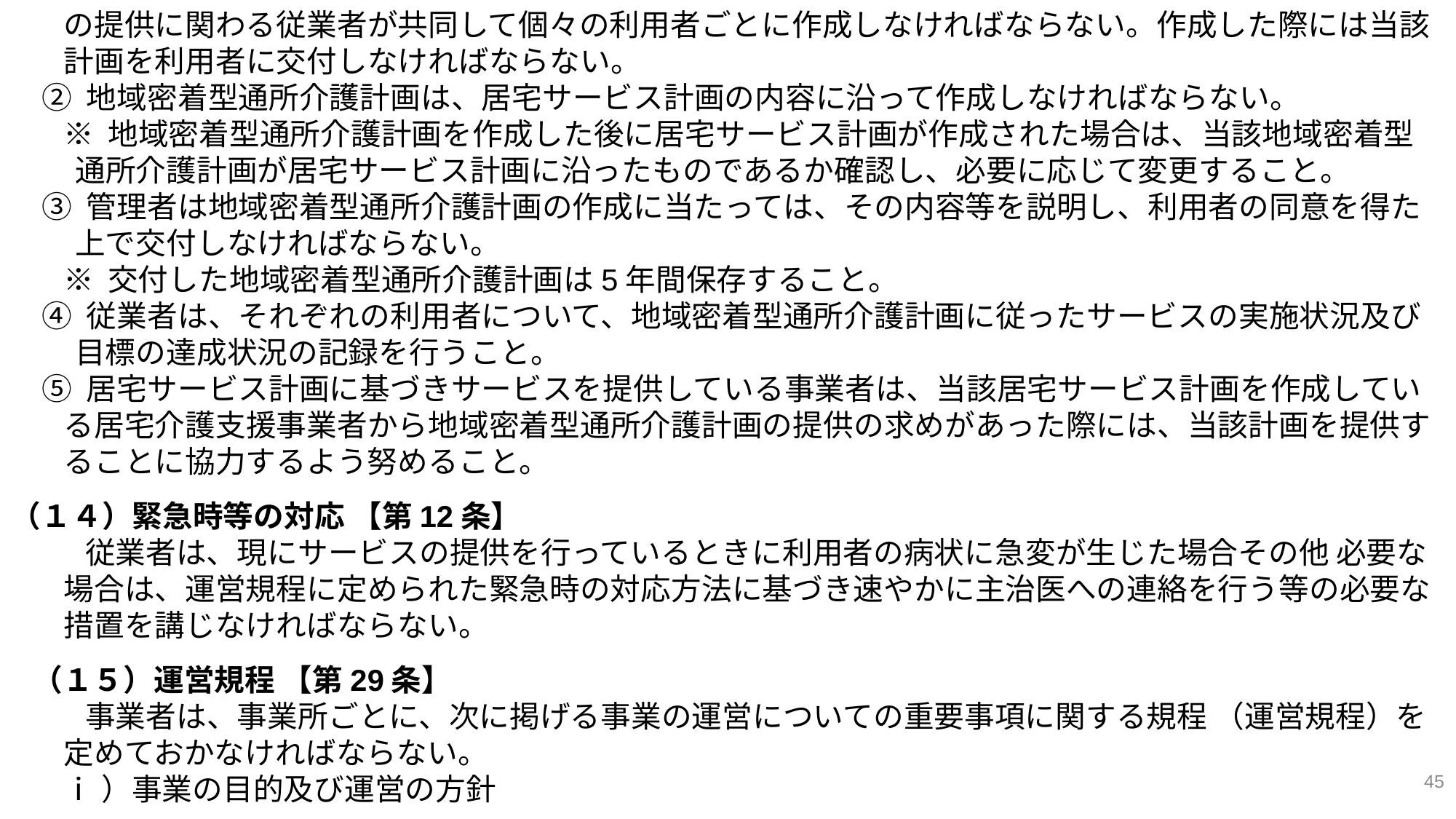

の提供に関わる従業者が共同して個々の利用者ごとに作成しなければならない。作成した際には当該
計画を利用者に交付しなければならない。
② 地域密着型通所介護計画は、居宅サービス計画の内容に沿って作成しなければならない。
※ 地域密着型通所介護計画を作成した後に居宅サービス計画が作成された場合は、当該地域密着型通所介護計画が居宅サービス計画に沿ったものであるか確認し、必要に応じて変更すること。
③ 管理者は地域密着型通所介護計画の作成に当たっては、その内容等を説明し、利用者の同意を得た上で交付しなければならない。
※ 交付した地域密着型通所介護計画は5年間保存すること。
④ 従業者は、それぞれの利用者について、地域密着型通所介護計画に従ったサービスの実施状況及び目標の達成状況の記録を行うこと。
⑤ 居宅サービス計画に基づきサービスを提供している事業者は、当該居宅サービス計画を作成している居宅介護支援事業者から地域密着型通所介護計画の提供の求めがあった際には、当該計画を提供することに協力するよう努めること。

（１４）緊急時等の対応 【第12条】
従業者は、現にサービスの提供を行っているときに利用者の病状に急変が生じた場合その他 必要な場合は、運営規程に定められた緊急時の対応方法に基づき速やかに主治医への連絡を行う等の必要な措置を講じなければならない。

（１５）運営規程 【第29条】
事業者は、事業所ごとに、次に掲げる事業の運営についての重要事項に関する規程 （運営規程）を定めておかなければならない。
ⅰ）事業の目的及び運営の方針
45